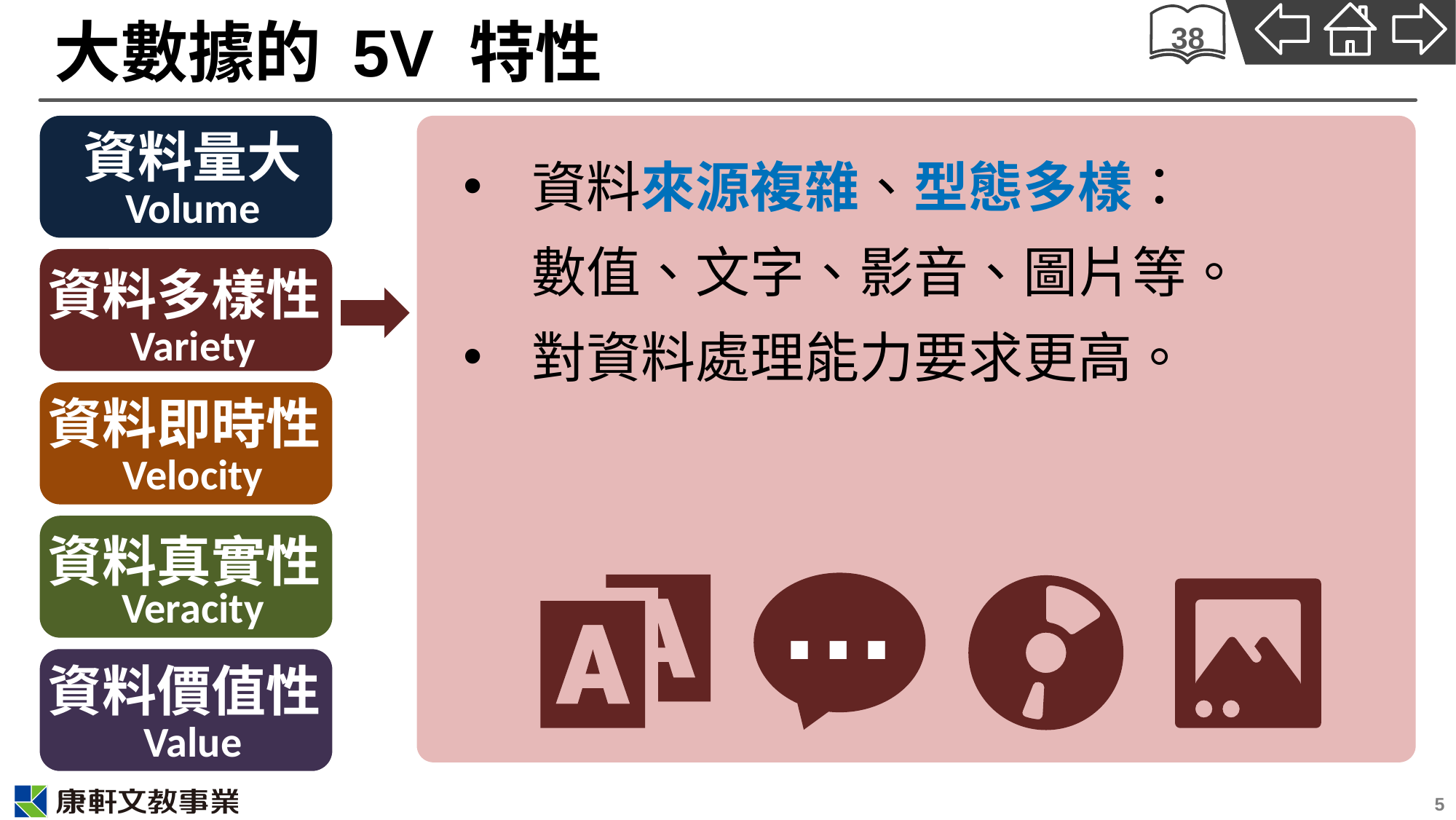

# 大數據的 5V 特性
38

資料量大
資料來源複雜、型態多樣：
數值、文字、影音、圖片等。
對資料處理能力要求更高。
Volume

資料多樣性

Variety

資料即時性
Velocity

資料真實性
…

Veracity

資料價值性
Value
5